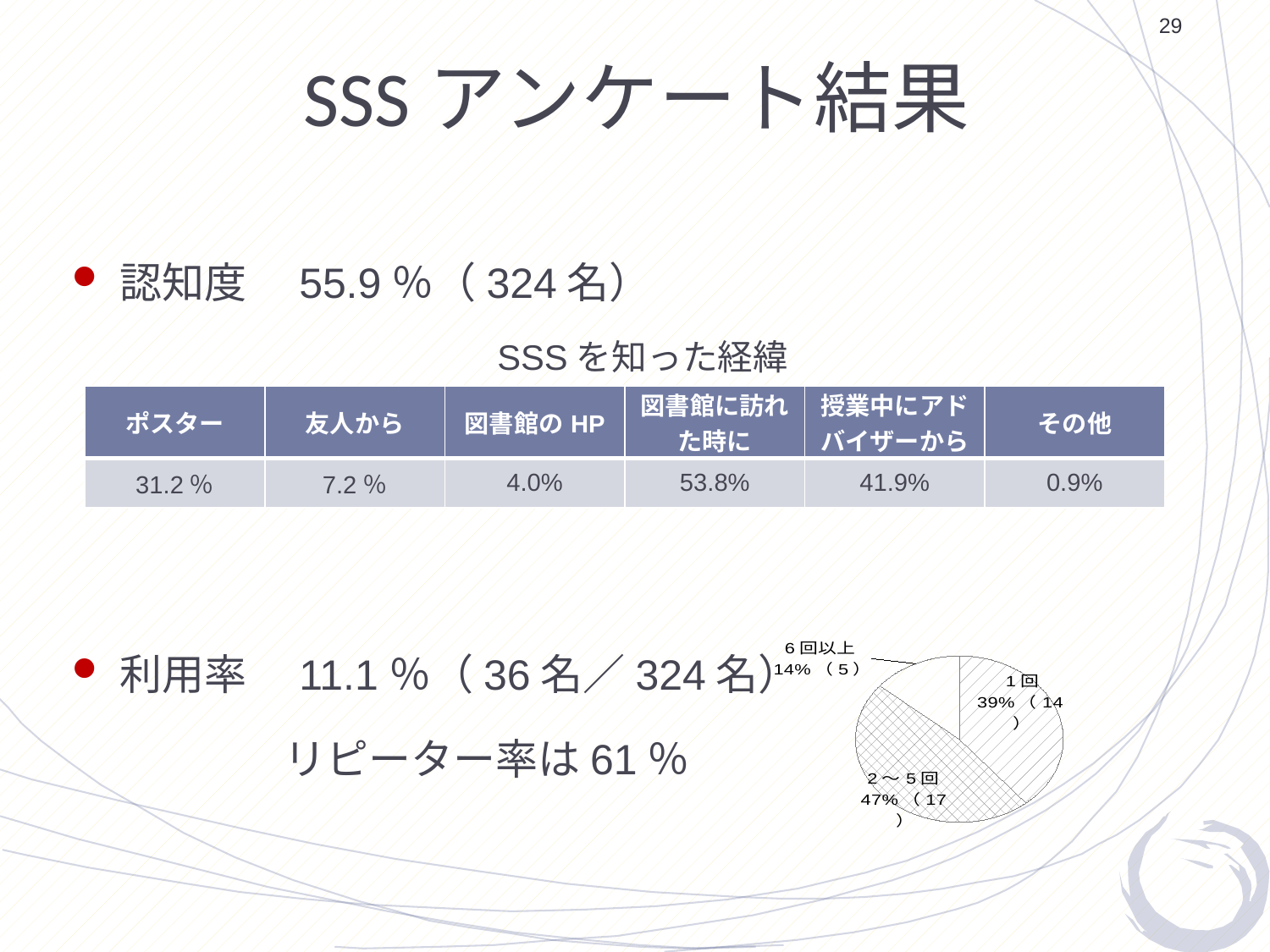

29
# SSSアンケート結果
認知度　55.9％（324名）
　　　　　　　　　　SSSを知った経緯

利用率　11.1％（36名／324名）
　　　　　リピーター率は61％

| ポスター | 友人から | 図書館のHP | 図書館に訪れた時に | 授業中にアドバイザーから | その他 |
| --- | --- | --- | --- | --- | --- |
| 31.2％ | 7.2％ | 4.0% | 53.8% | 41.9% | 0.9% |

### Chart

| Category |  |
|---|---|
| 1. 1回 | 14.0 |
| 2. 2～5回 | 17.0 |
| 3. 6回以上 | 5.0 |